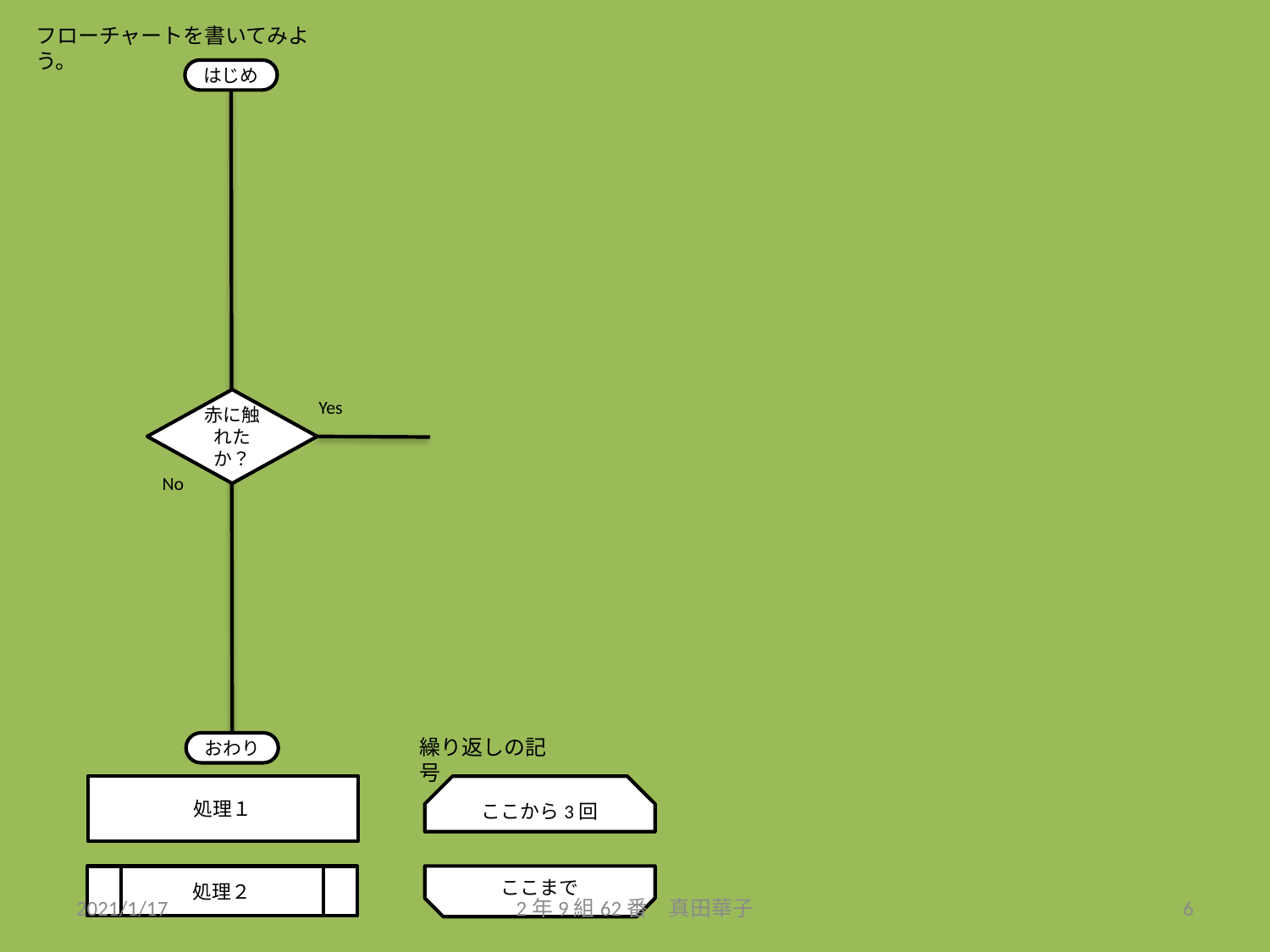

フローチャートを書いてみよう。
はじめ
赤に触れたか？
Yes
No
繰り返しの記号
おわり
処理１
ここから3回
処理２
ここまで
2021/1/17
2年9組62番　真田華子
6